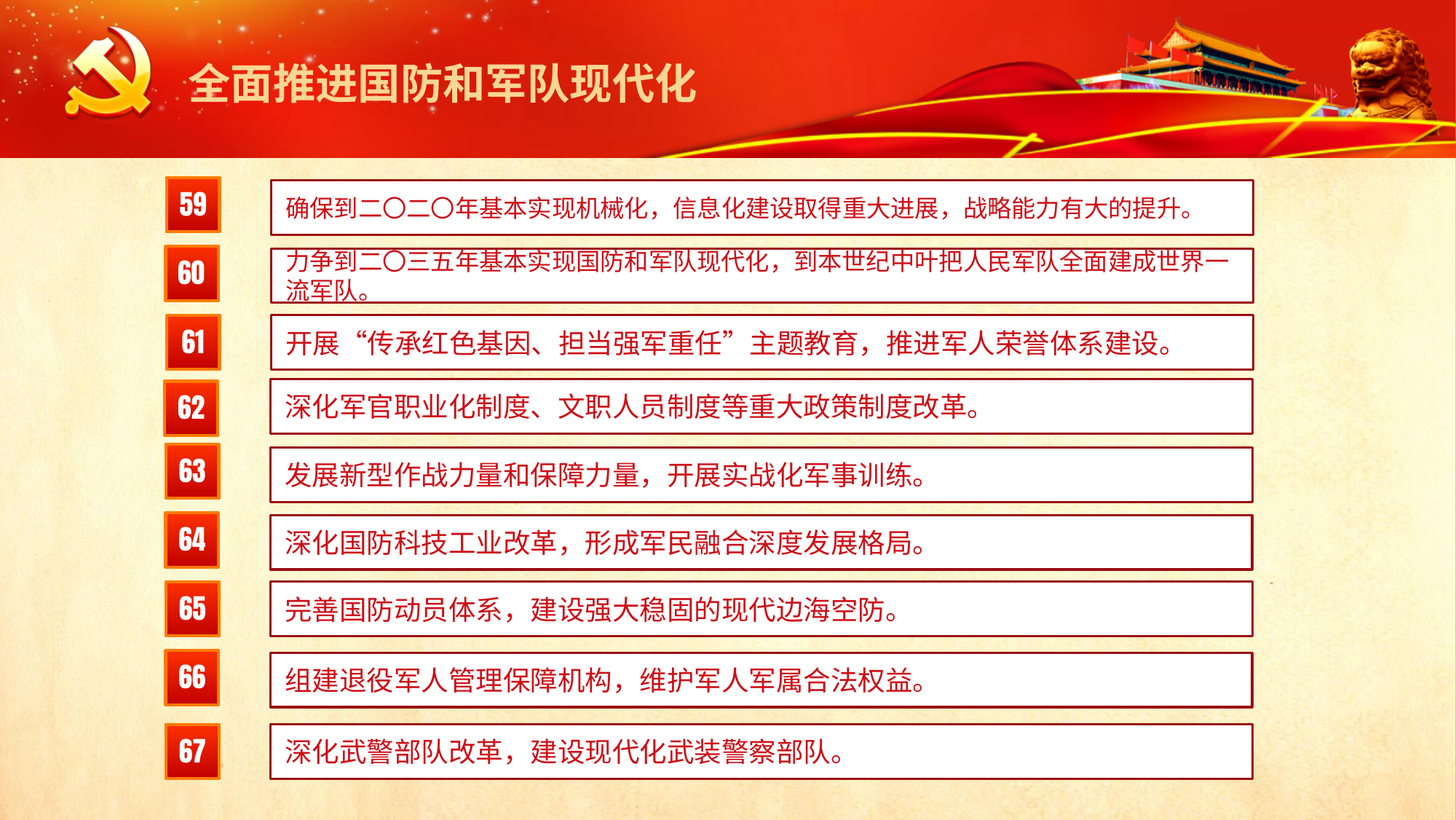

全面推进国防和军队现代化

59
确保到二〇二〇年基本实现机械化，信息化建设取得重大进展，战略能力有大的提升。

60
力争到二〇三五年基本实现国防和军队现代化，到本世纪中叶把人民军队全面建成世界一流军队。

61
开展“传承红色基因、担当强军重任”主题教育，推进军人荣誉体系建设。
深化军官职业化制度、文职人员制度等重大政策制度改革。

62

63
发展新型作战力量和保障力量，开展实战化军事训练。

64
深化国防科技工业改革，形成军民融合深度发展格局。

65
完善国防动员体系，建设强大稳固的现代边海空防。

66
组建退役军人管理保障机构，维护军人军属合法权益。

67
深化武警部队改革，建设现代化武装警察部队。